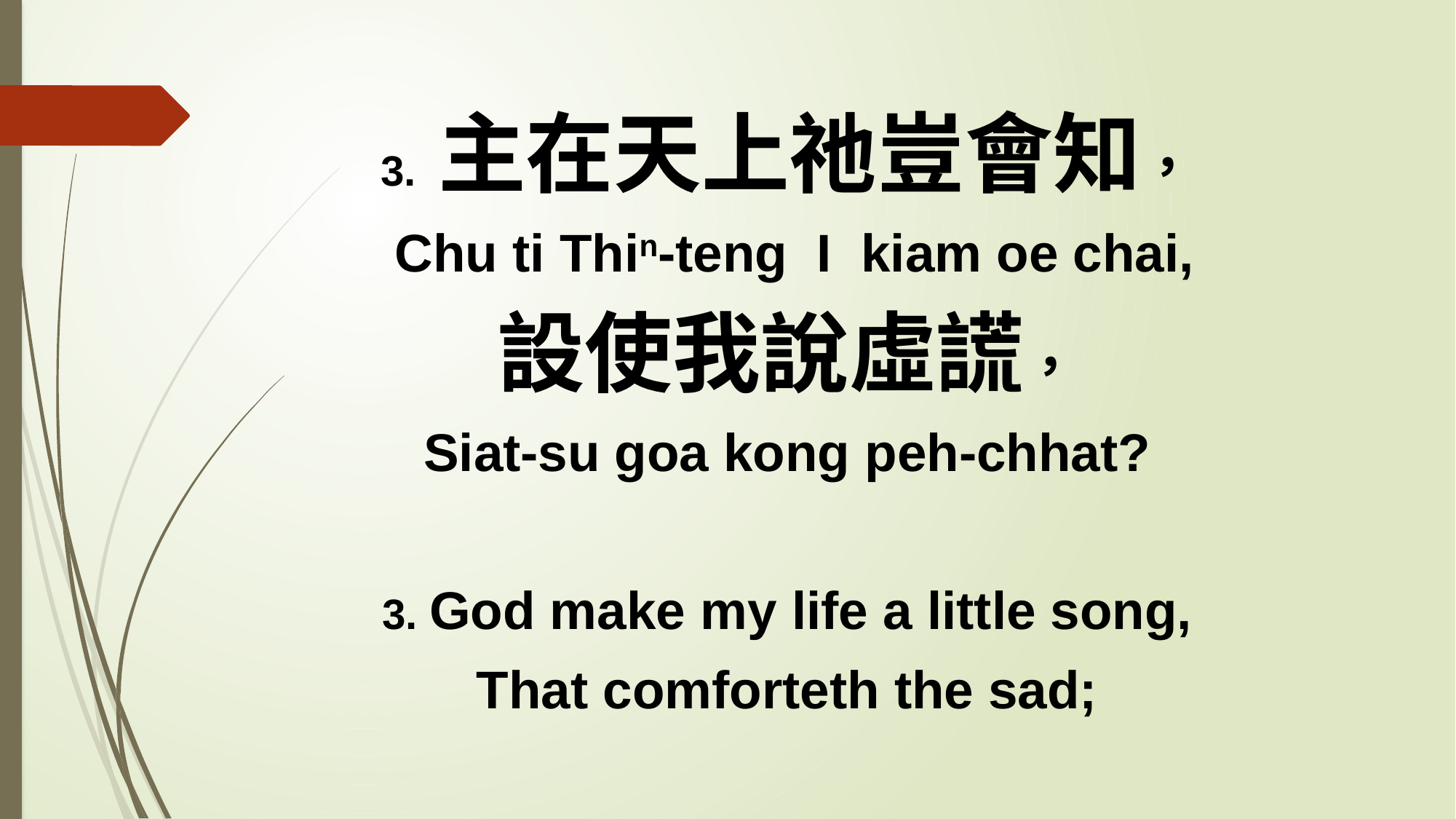

3. 主在天上祂豈會知，
 Chu ti Thin-teng  I  kiam oe chai,
設使我說虛謊，
Siat-su goa kong peh-chhat?

3. God make my life a little song,
That comforteth the sad;